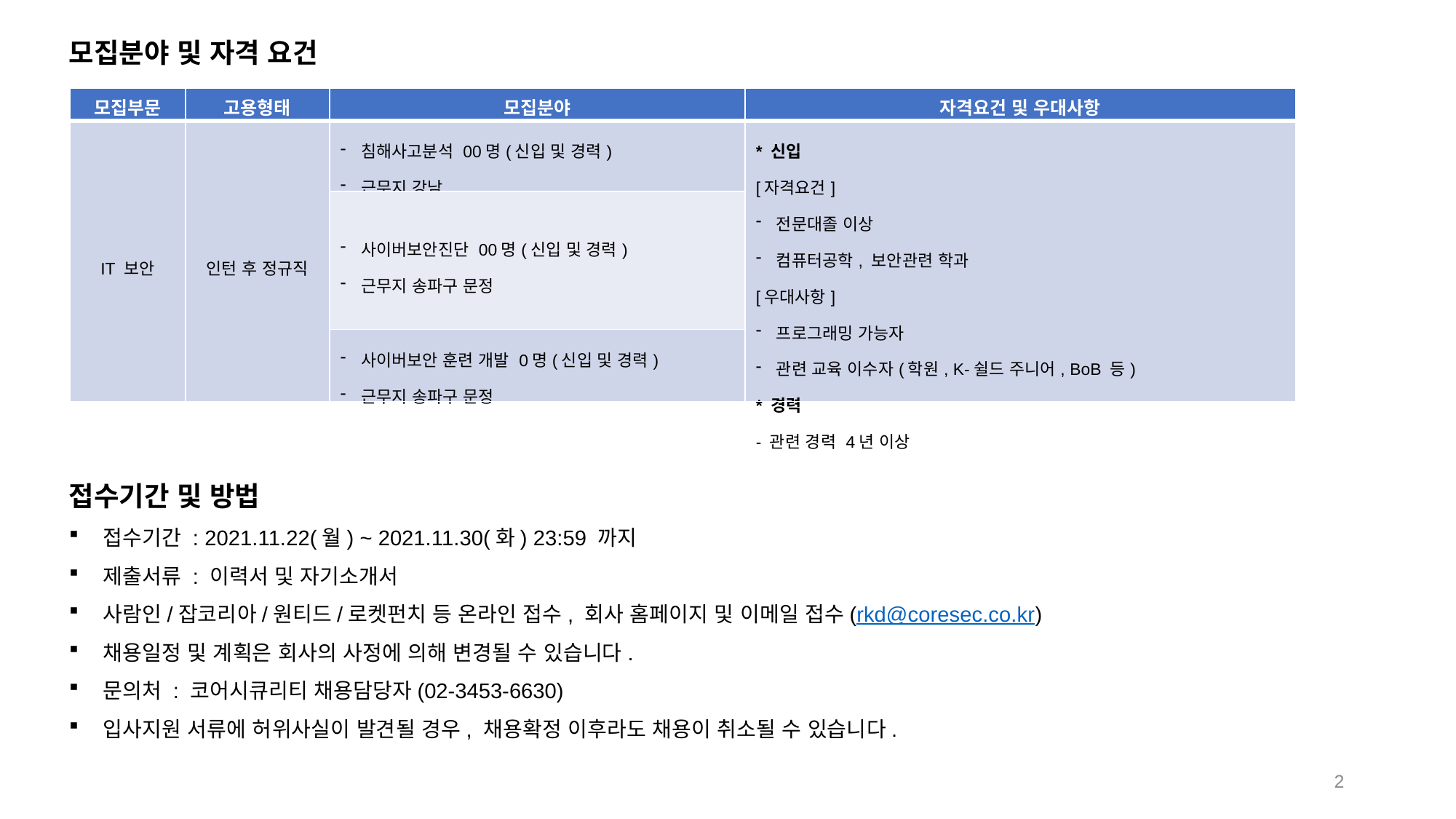

모집분야 및 자격 요건
| 모집부문 | 고용형태 | 모집분야 | 자격요건 및 우대사항 |
| --- | --- | --- | --- |
| IT 보안 | 인턴 후 정규직 | 침해사고분석 00명(신입 및 경력) 근무지 강남 | \* 신입 [자격요건] 전문대졸 이상 컴퓨터공학, 보안관련 학과 [우대사항] 프로그래밍 가능자 관련 교육 이수자(학원, K-쉴드 주니어, BoB 등) \* 경력 - 관련 경력 4년 이상 |
|  |  | 사이버보안진단 00명(신입 및 경력) 근무지 송파구 문정 |  |
|  |  | 사이버보안 훈련 개발 0명(신입 및 경력) 근무지 송파구 문정 |  |
접수기간 및 방법
접수기간 : 2021.11.22(월) ~ 2021.11.30(화) 23:59 까지
제출서류 : 이력서 및 자기소개서
사람인/잡코리아/원티드/로켓펀치 등 온라인 접수, 회사 홈페이지 및 이메일 접수(rkd@coresec.co.kr)
채용일정 및 계획은 회사의 사정에 의해 변경될 수 있습니다.
문의처 : 코어시큐리티 채용담당자(02-3453-6630)
입사지원 서류에 허위사실이 발견될 경우, 채용확정 이후라도 채용이 취소될 수 있습니다.
2